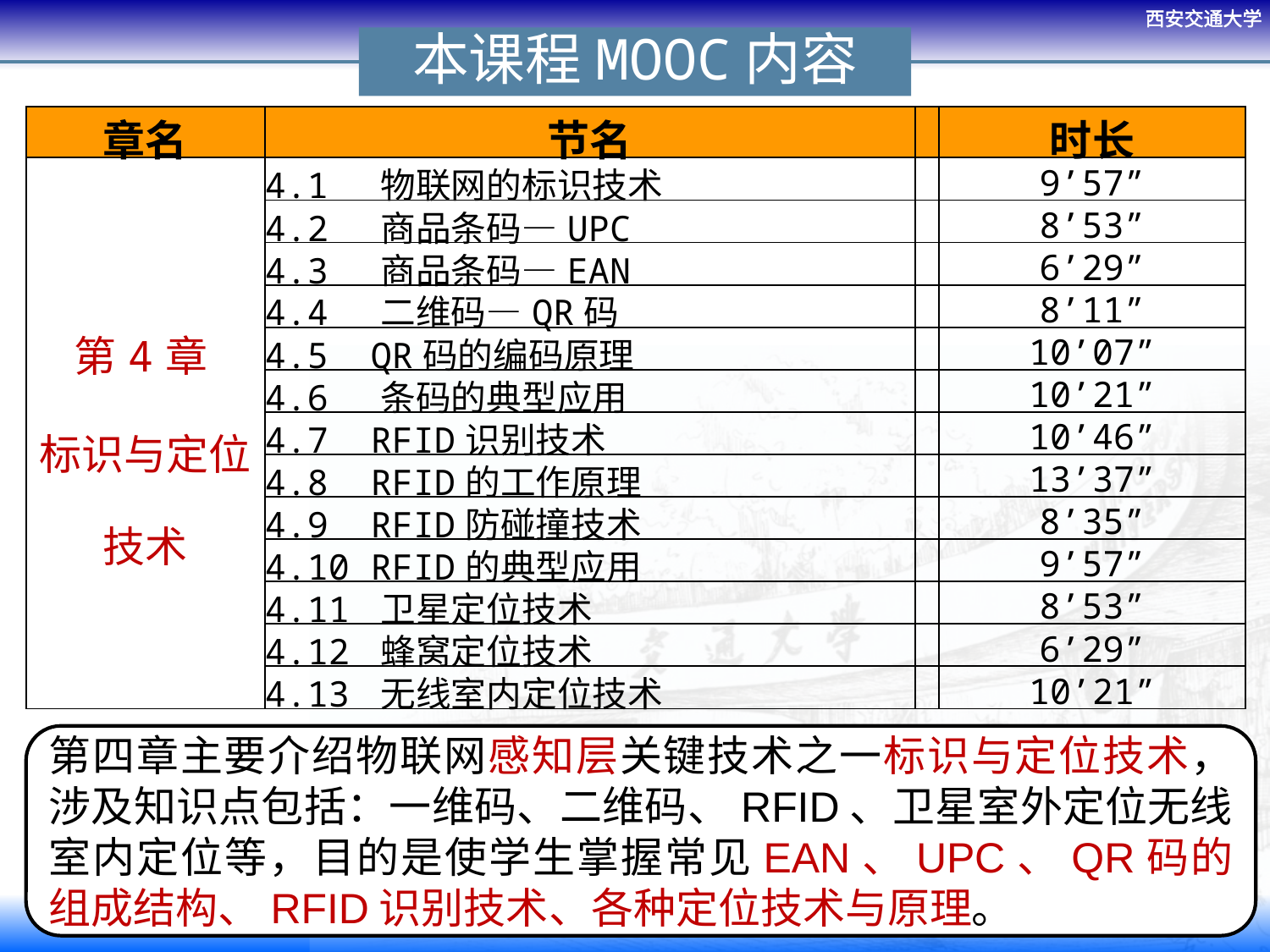

本课程MOOC内容
| 章名 | 节名 |  | 时长 |
| --- | --- | --- | --- |
| 第4章 标识与定位技术 | 4.1 物联网的标识技术 |  | 9’57” |
|  | 4.2 商品条码—UPC |  | 8’53” |
|  | 4.3 商品条码—EAN |  | 6’29” |
|  | 4.4 二维码—QR码 |  | 8’11” |
|  | 4.5 QR码的编码原理 |  | 10’07” |
|  | 4.6 条码的典型应用 |  | 10’21” |
|  | 4.7 RFID识别技术 |  | 10’46” |
|  | 4.8 RFID的工作原理 |  | 13’37” |
|  | 4.9 RFID防碰撞技术 |  | 8’35” |
|  | 4.10 RFID的典型应用 |  | 9’57” |
|  | 4.11 卫星定位技术 |  | 8’53” |
|  | 4.12 蜂窝定位技术 |  | 6’29” |
|  | 4.13 无线室内定位技术 |  | 10’21” |
第四章主要介绍物联网感知层关键技术之一标识与定位技术，涉及知识点包括：一维码、二维码、RFID、卫星室外定位无线室内定位等，目的是使学生掌握常见EAN、UPC、QR码的组成结构、RFID识别技术、各种定位技术与原理。